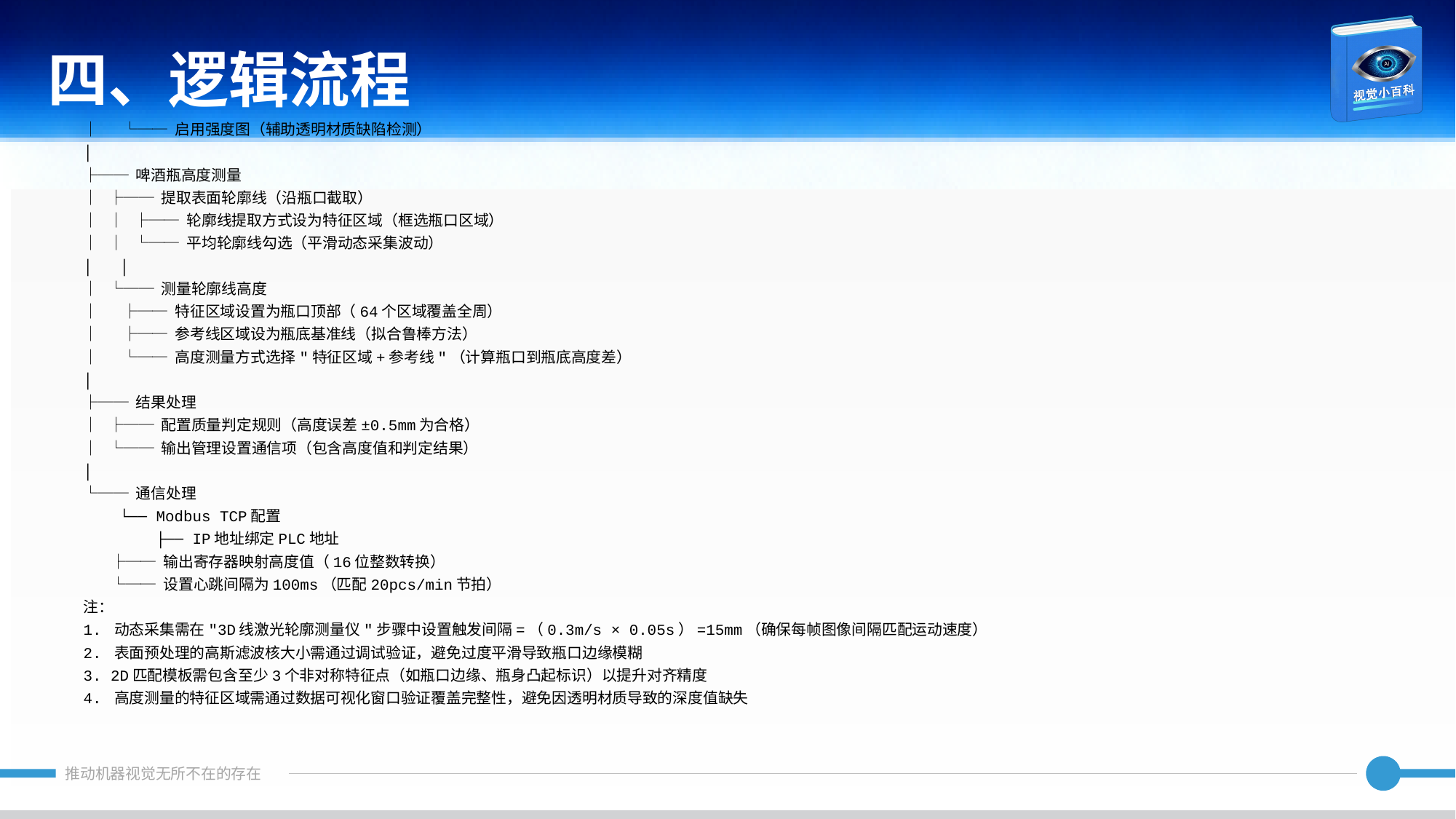

四、逻辑流程

│       └── 启用强度图（辅助透明材质缺陷检测）
│
├── 啤酒瓶高度测量
│   ├── 提取表面轮廓线（沿瓶口截取）
│   │   ├── 轮廓线提取方式设为特征区域（框选瓶口区域）
│   │   └── 平均轮廓线勾选（平滑动态采集波动）
│   │
│   └── 测量轮廓线高度
│       ├── 特征区域设置为瓶口顶部（64个区域覆盖全周）
│       ├── 参考线区域设为瓶底基准线（拟合鲁棒方法）
│       └── 高度测量方式选择"特征区域+参考线"（计算瓶口到瓶底高度差）
│
├── 结果处理
│   ├── 配置质量判定规则（高度误差±0.5mm为合格）
│   └── 输出管理设置通信项（包含高度值和判定结果）
│
└── 通信处理
    └── Modbus TCP配置
        ├── IP地址绑定PLC地址
        ├── 输出寄存器映射高度值（16位整数转换）
        └── 设置心跳间隔为100ms（匹配20pcs/min节拍）
注：
1. 动态采集需在"3D线激光轮廓测量仪"步骤中设置触发间隔=（0.3m/s × 0.05s）=15mm（确保每帧图像间隔匹配运动速度）
2. 表面预处理的高斯滤波核大小需通过调试验证，避免过度平滑导致瓶口边缘模糊
3. 2D匹配模板需包含至少3个非对称特征点（如瓶口边缘、瓶身凸起标识）以提升对齐精度
4. 高度测量的特征区域需通过数据可视化窗口验证覆盖完整性，避免因透明材质导致的深度值缺失
10